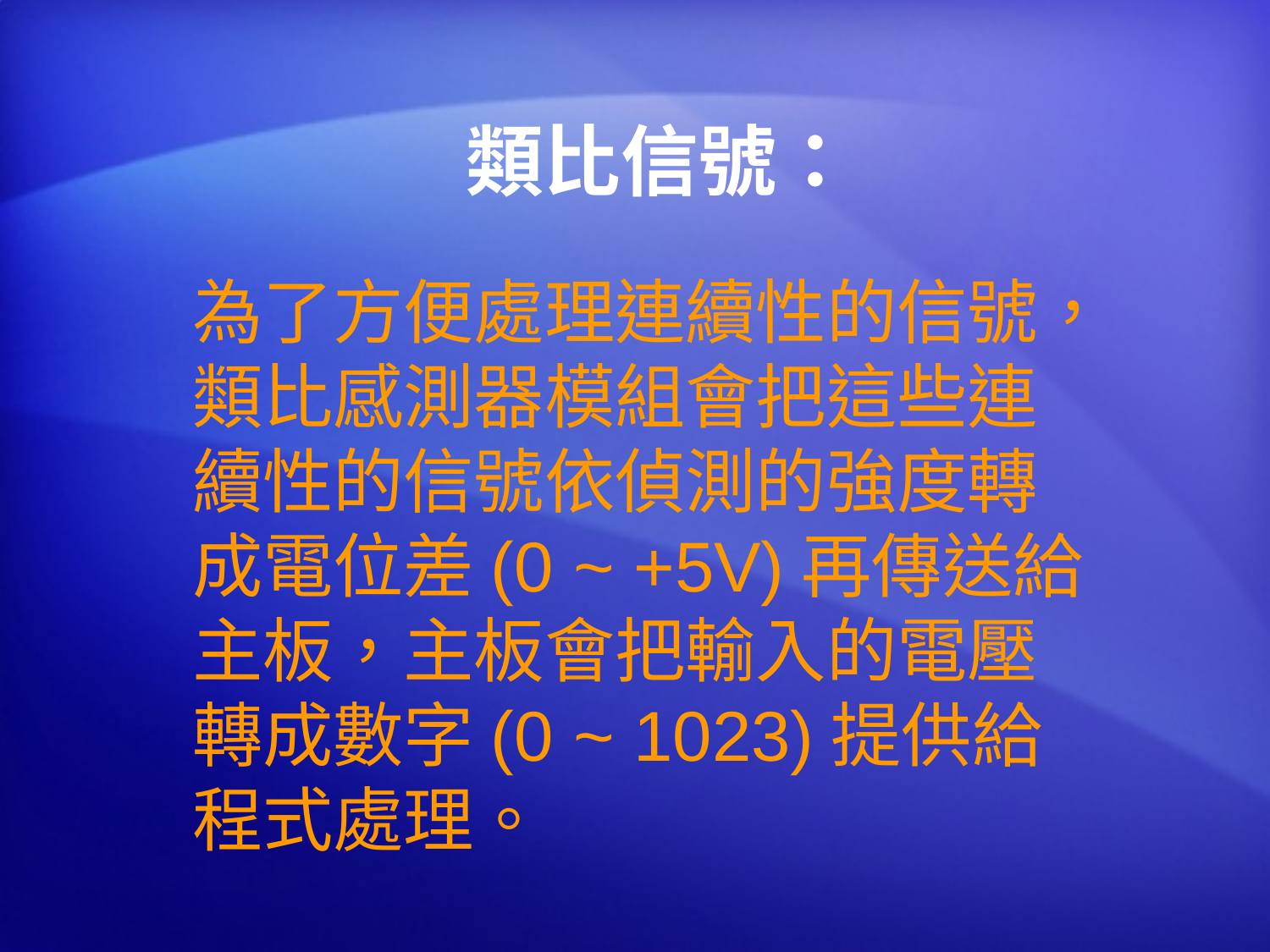

# 類比信號：
為了方便處理連續性的信號，類比感測器模組會把這些連續性的信號依偵測的強度轉成電位差(0 ~ +5V)再傳送給主板，主板會把輸入的電壓轉成數字(0 ~ 1023)提供給程式處理。